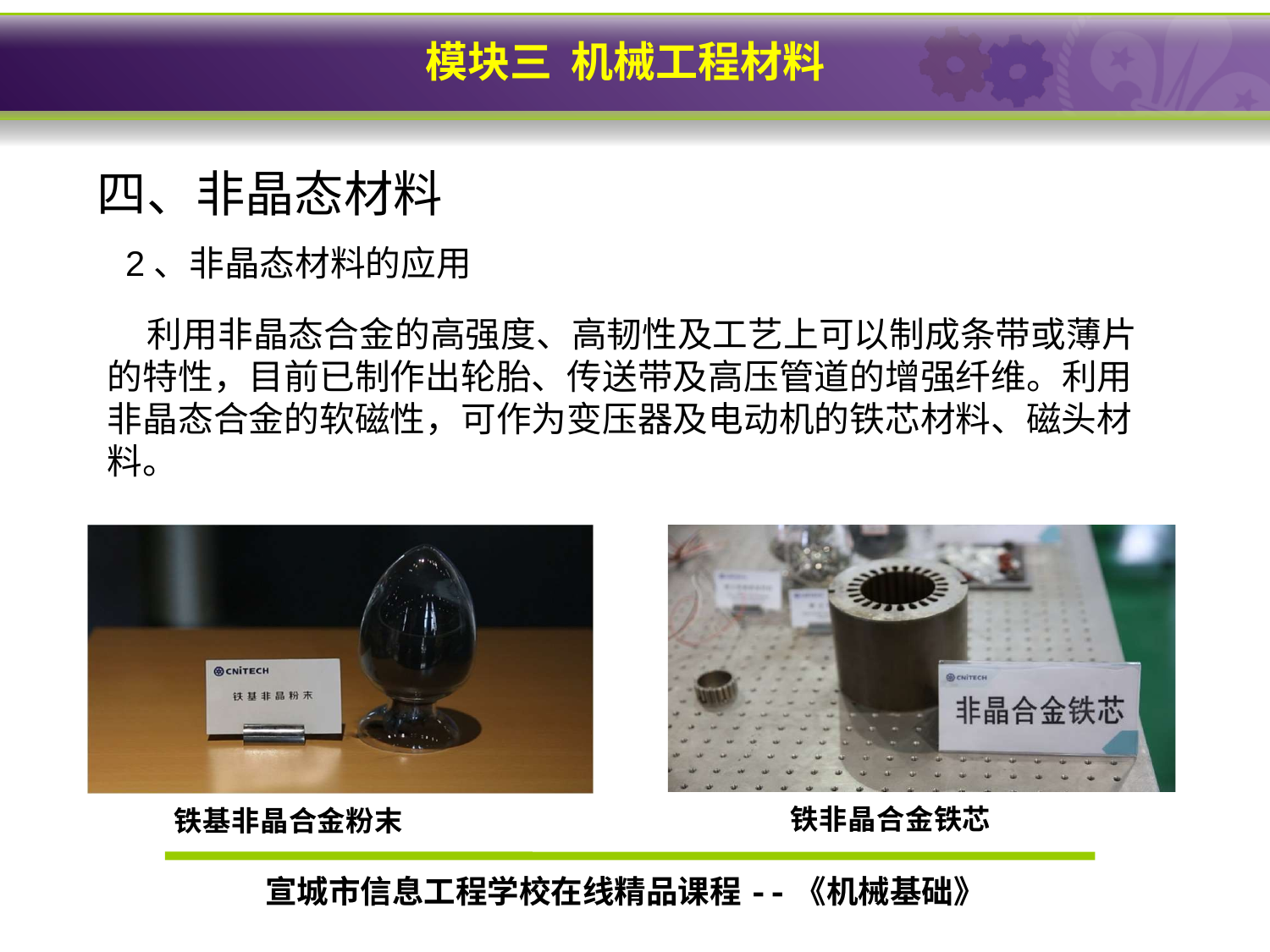

四、非晶态材料
2、非晶态材料的应用
    利用非晶态合金的高强度、高韧性及工艺上可以制成条带或薄片的特性，目前已制作出轮胎、传送带及高压管道的增强纤维。利用非晶态合金的软磁性，可作为变压器及电动机的铁芯材料、磁头材料。

铁非晶合金铁芯
铁基非晶合金粉末